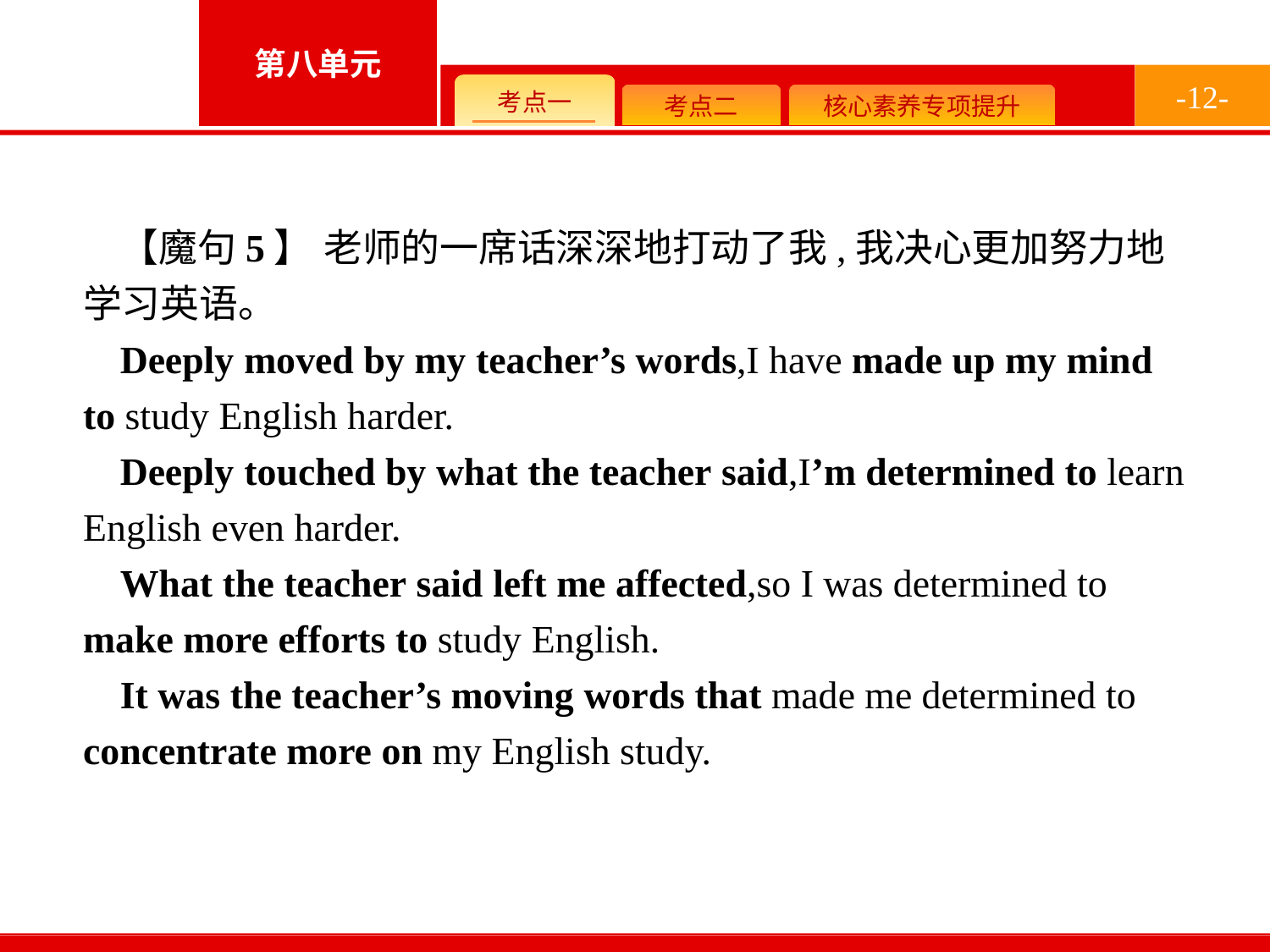

-12-
【魔句5】 老师的一席话深深地打动了我,我决心更加努力地学习英语。
Deeply moved by my teacher’s words,I have made up my mind to study English harder.
Deeply touched by what the teacher said,I’m determined to learn English even harder.
What the teacher said left me affected,so I was determined to make more efforts to study English.
It was the teacher’s moving words that made me determined to concentrate more on my English study.